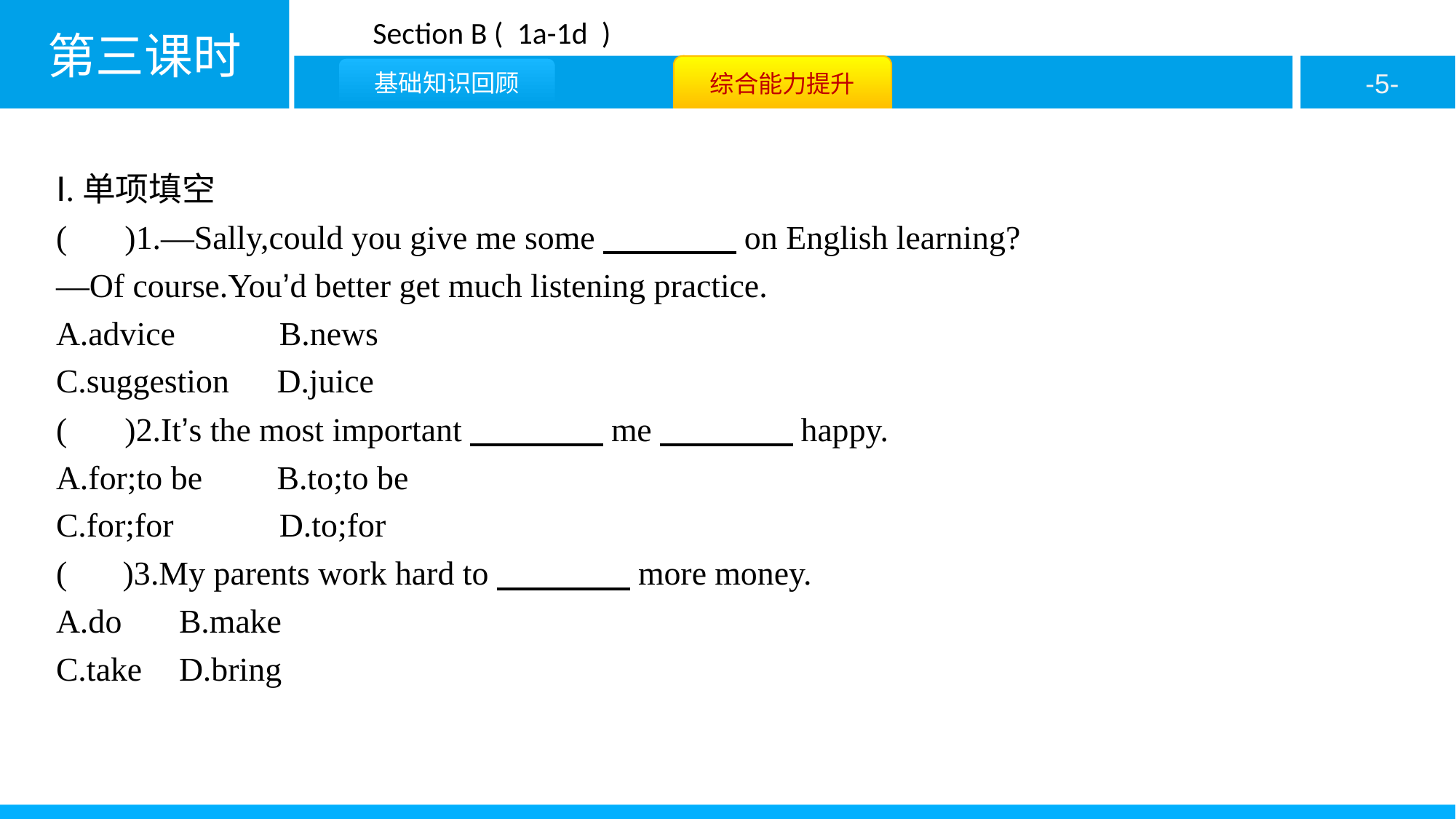

Ⅰ.单项填空
(  A  )1.—Sally,could you give me some　　　　on English learning?
—Of course.You’d better get much listening practice.
A.advice	            B.news
C.suggestion	D.juice
(  A  )2.It’s the most important　　　　me　　　　happy.
A.for;to be	B.to;to be
C.for;for	            D.to;for
(  B  )3.My parents work hard to　　　　more money.
A.do	B.make
C.take	D.bring